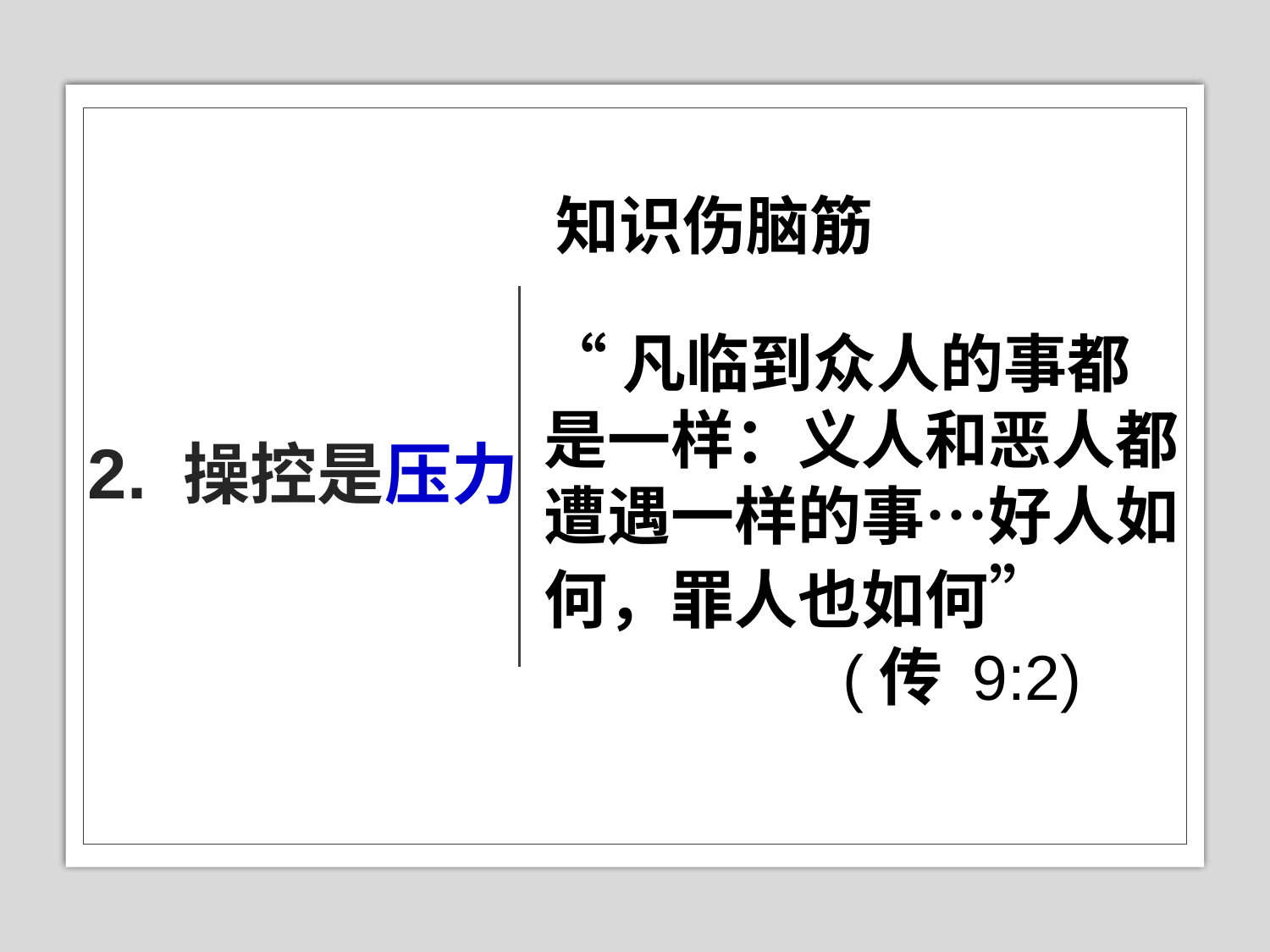

知识伤脑筋
# 2. 操控是压力
“凡临到众人的事都是一样：义人和恶人都遭遇一样的事…好人如何，罪人也如何”                              (传 9:2)